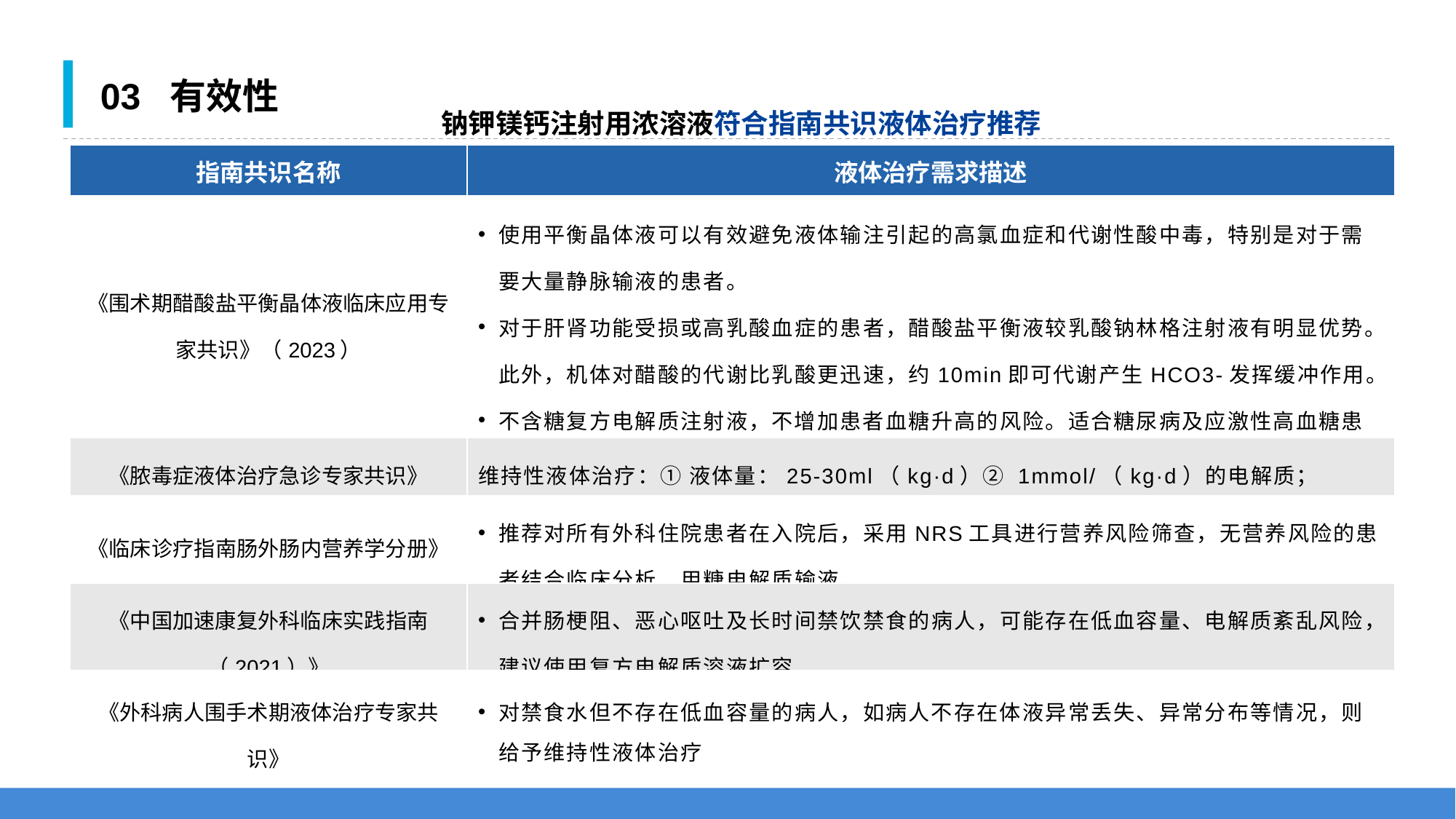

03  有效性
钠钾镁钙注射用浓溶液符合指南共识液体治疗推荐
| 指南共识名称 | 液体治疗需求描述 |
| --- | --- |
| 《围术期醋酸盐平衡晶体液临床应用专家共识》（2023） | 使用平衡晶体液可以有效避免液体输注引起的高氯血症和代谢性酸中毒，特别是对于需要大量静脉输液的患者。 对于肝肾功能受损或高乳酸血症的患者，醋酸盐平衡液较乳酸钠林格注射液有明显优势。此外，机体对醋酸的代谢比乳酸更迅速，约10min即可代谢产生HCO3-发挥缓冲作用。 不含糖复方电解质注射液，不增加患者血糖升高的风险。适合糖尿病及应激性高血糖患者，儿童患者及体外循环患者。（总结） |
| 《脓毒症液体治疗急诊专家共识》 | 维持性液体治疗：① 液体量：25-30ml（kg·d）② 1mmol/（kg·d）的电解质； |
| 《临床诊疗指南肠外肠内营养学分册》 | 推荐对所有外科住院患者在入院后，采用NRS工具进行营养风险筛查，无营养风险的患者结合临床分析，用糖电解质输液。 |
| 《中国加速康复外科临床实践指南（2021）》 | 合并肠梗阻、恶心呕吐及长时间禁饮禁食的病人，可能存在低血容量、电解质紊乱风险，建议使用复方电解质溶液扩容。 |
| 《外科病人围手术期液体治疗专家共识》 | 对禁食水但不存在低血容量的病人，如病人不存在体液异常丢失、异常分布等情况，则给予维持性液体治疗 |